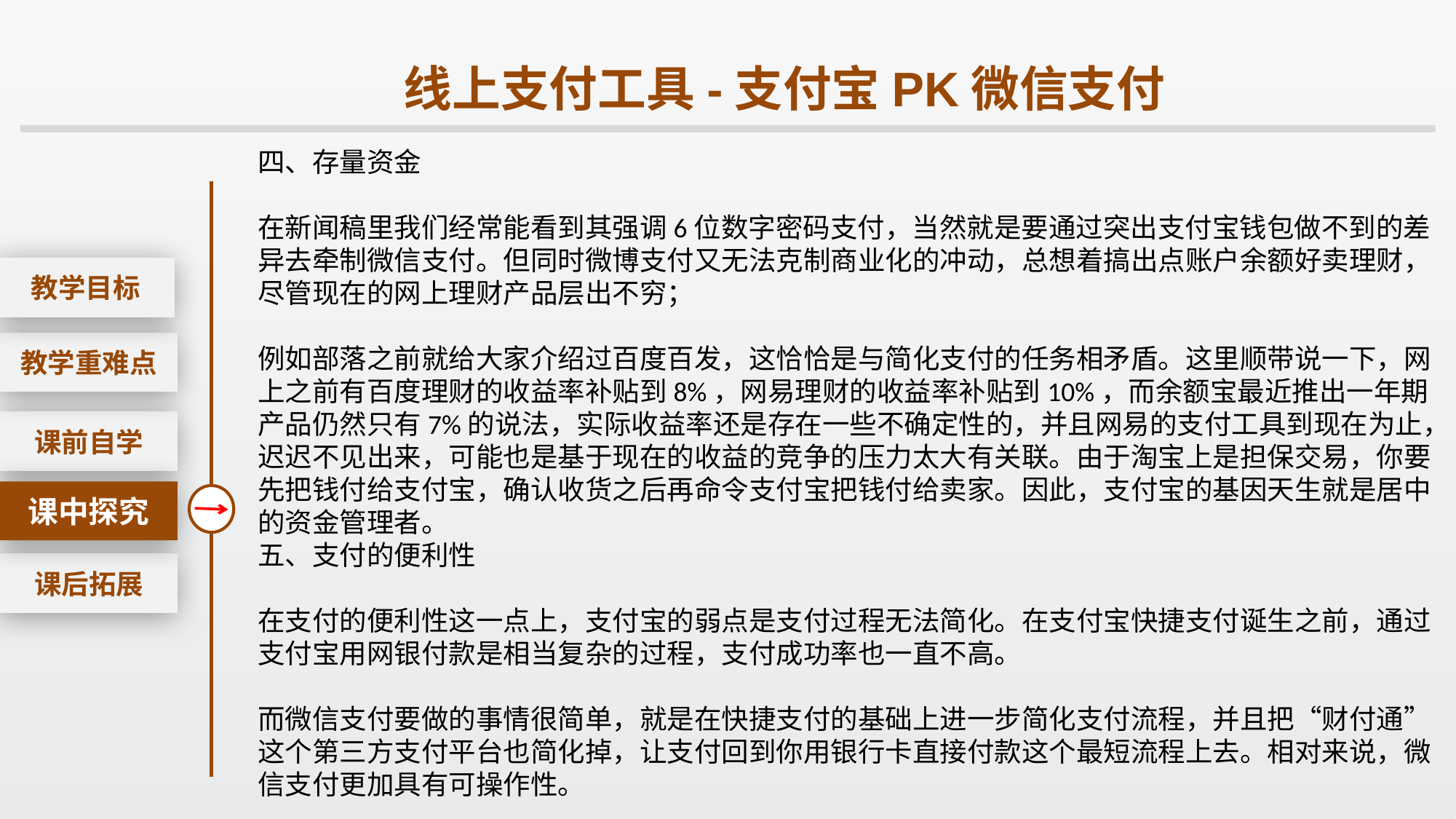

线上支付工具-支付宝PK微信支付

四、存量资金

在新闻稿里我们经常能看到其强调6位数字密码支付，当然就是要通过突出支付宝钱包做不到的差异去牵制微信支付。但同时微博支付又无法克制商业化的冲动，总想着搞出点账户余额好卖理财，尽管现在的网上理财产品层出不穷；

例如部落之前就给大家介绍过百度百发，这恰恰是与简化支付的任务相矛盾。这里顺带说一下，网上之前有百度理财的收益率补贴到8%，网易理财的收益率补贴到10%，而余额宝最近推出一年期产品仍然只有7%的说法，实际收益率还是存在一些不确定性的，并且网易的支付工具到现在为止，迟迟不见出来，可能也是基于现在的收益的竞争的压力太大有关联。由于淘宝上是担保交易，你要先把钱付给支付宝，确认收货之后再命令支付宝把钱付给卖家。因此，支付宝的基因天生就是居中的资金管理者。
五、支付的便利性

在支付的便利性这一点上，支付宝的弱点是支付过程无法简化。在支付宝快捷支付诞生之前，通过支付宝用网银付款是相当复杂的过程，支付成功率也一直不高。

而微信支付要做的事情很简单，就是在快捷支付的基础上进一步简化支付流程，并且把“财付通”这个第三方支付平台也简化掉，让支付回到你用银行卡直接付款这个最短流程上去。相对来说，微信支付更加具有可操作性。

课后拓展
教学目标
教学重难点
课前自学
课中探究